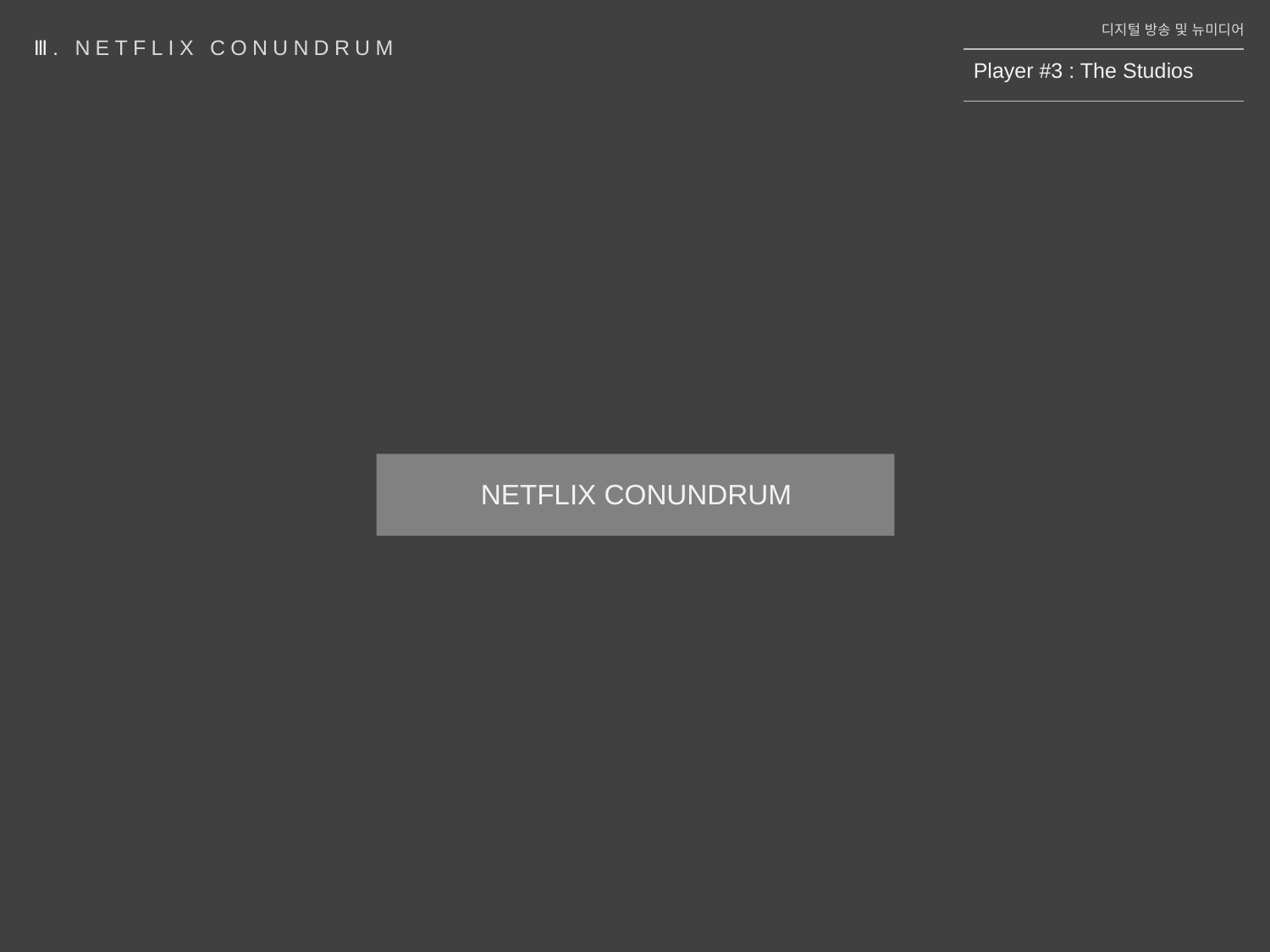

디지털 방송 및 뉴미디어
Player #3 : The Studios
Ⅲ. NETFLIX CONUNDRUM

NETFLIX CONUNDRUM